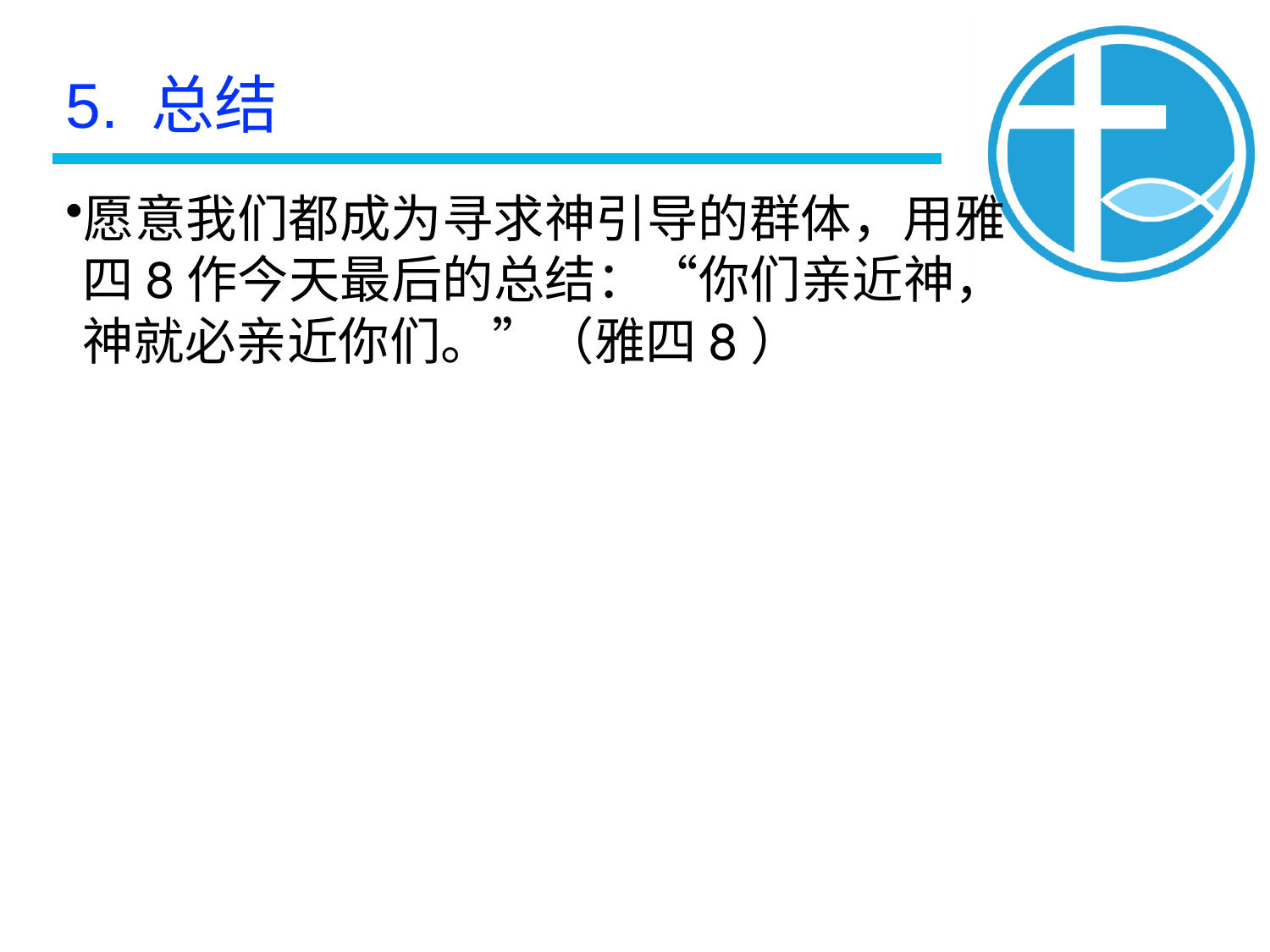

5. 总结
愿意我们都成为寻求神引导的群体，用雅四8作今天最后的总结：“你们亲近神，神就必亲近你们。”（雅四8）